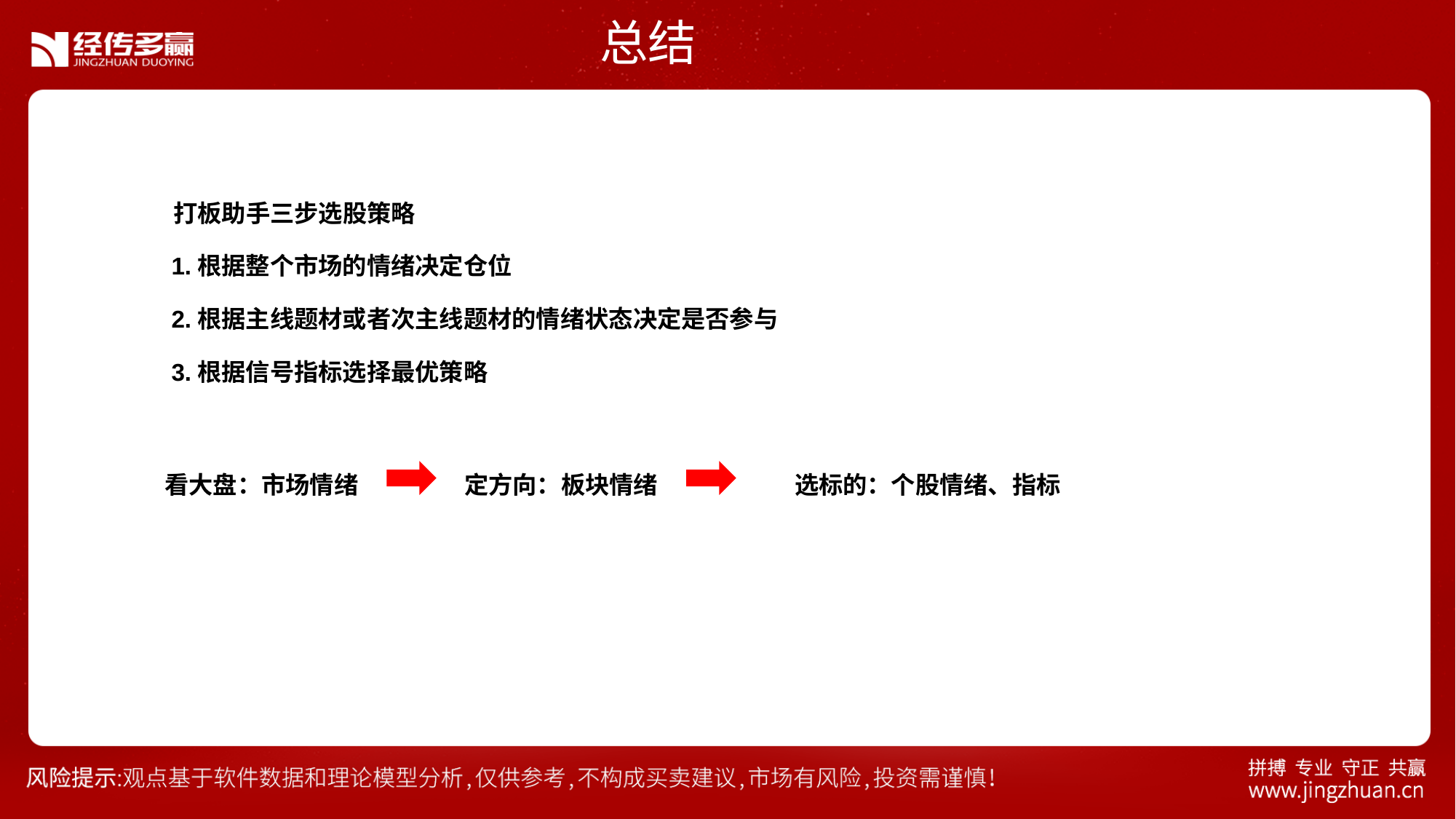

总结
   打板助手三步选股策略
   1.根据整个市场的情绪决定仓位
   2.根据主线题材或者次主线题材的情绪状态决定是否参与
   3.根据信号指标选择最优策略
看大盘：市场情绪
定方向：板块情绪
选标的：个股情绪、指标